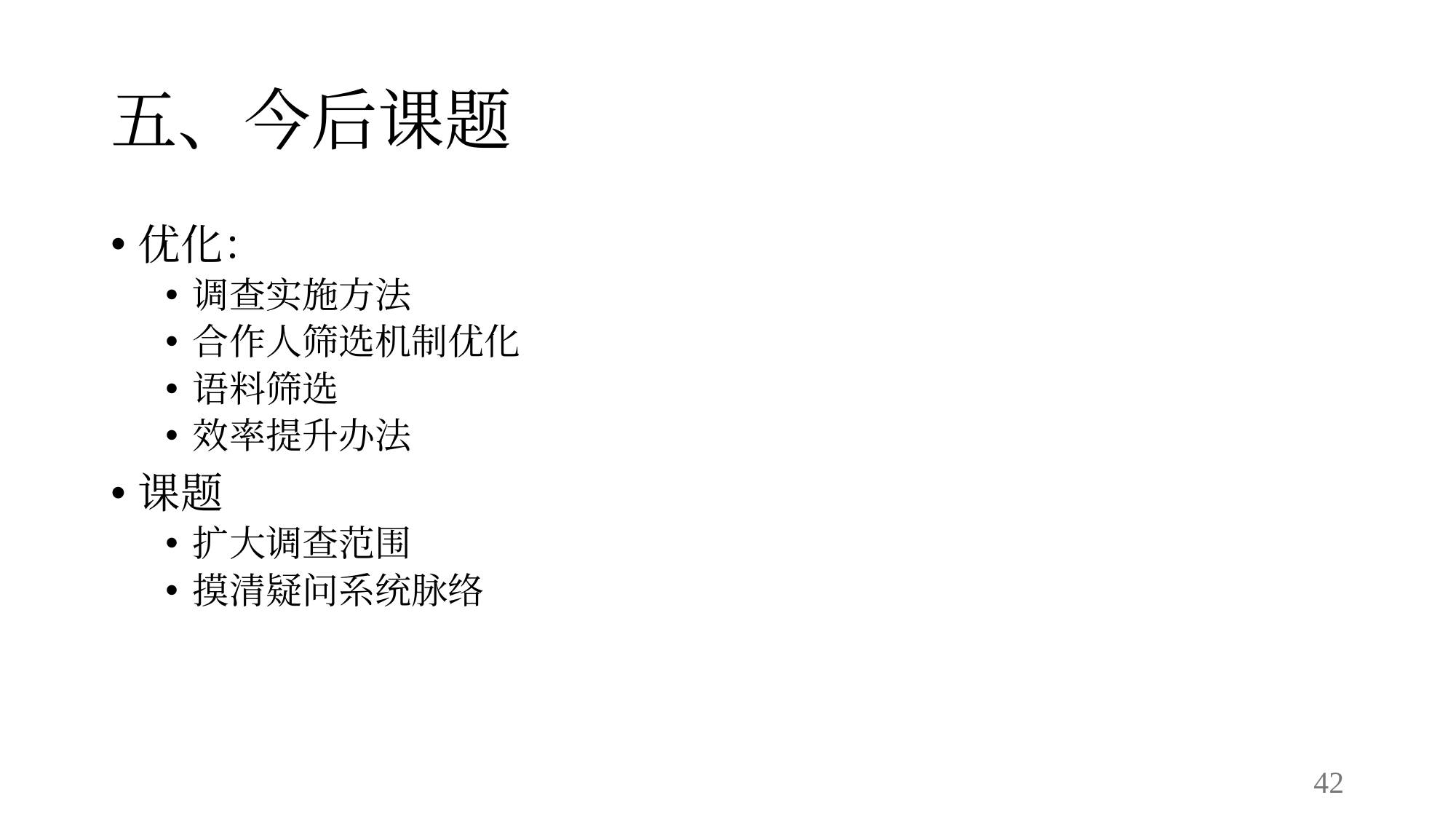

# 五、今后课题
优化：
调查实施方法
合作人筛选机制优化
语料筛选
效率提升办法
课题
扩大调查范围
摸清疑问系统脉络
42